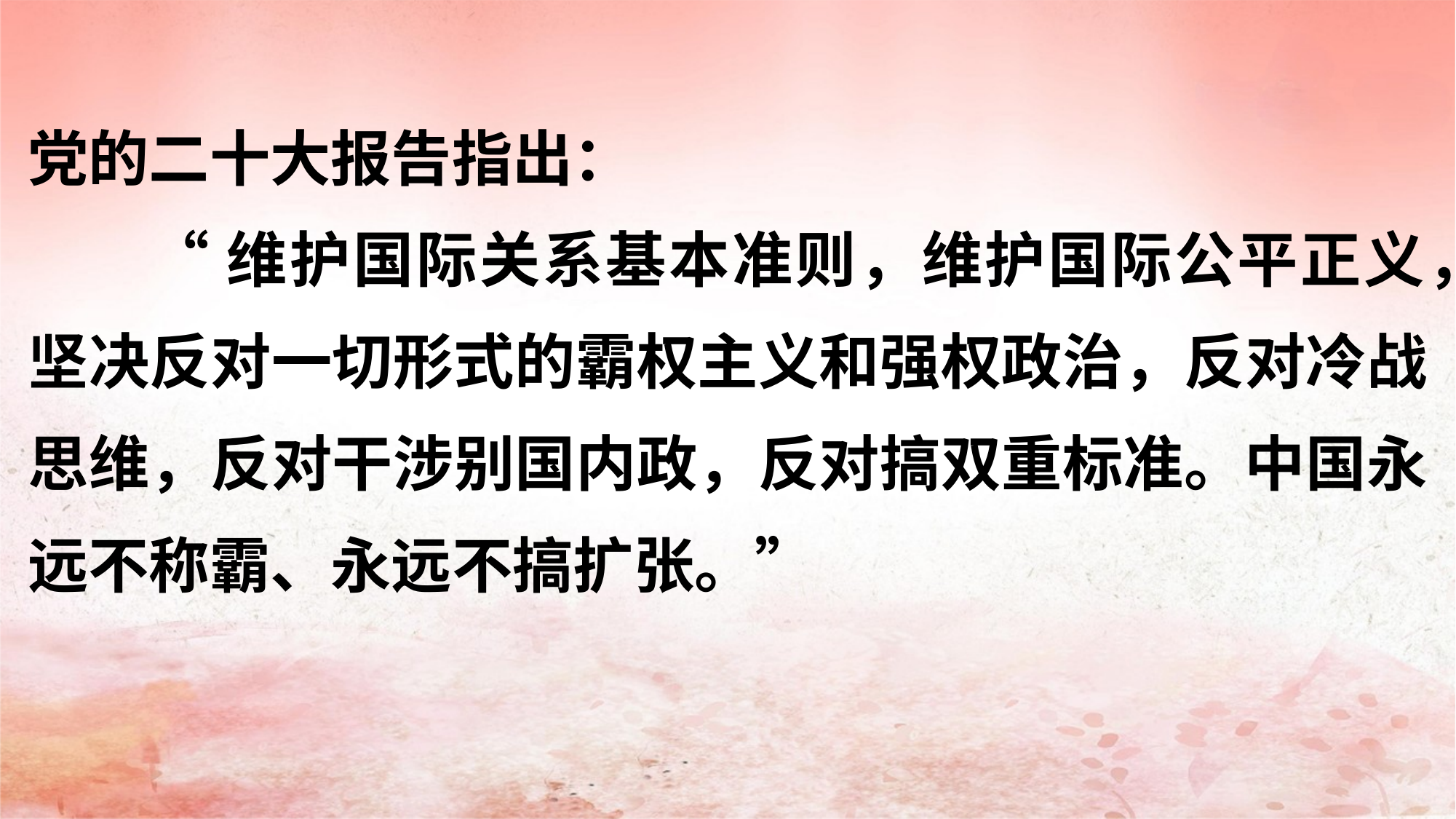

党的二十大报告指出：
“维护国际关系基本准则，维护国际公平正义，坚决反对一切形式的霸权主义和强权政治，反对冷战思维，反对干涉别国内政，反对搞双重标准。中国永远不称霸、永远不搞扩张。”